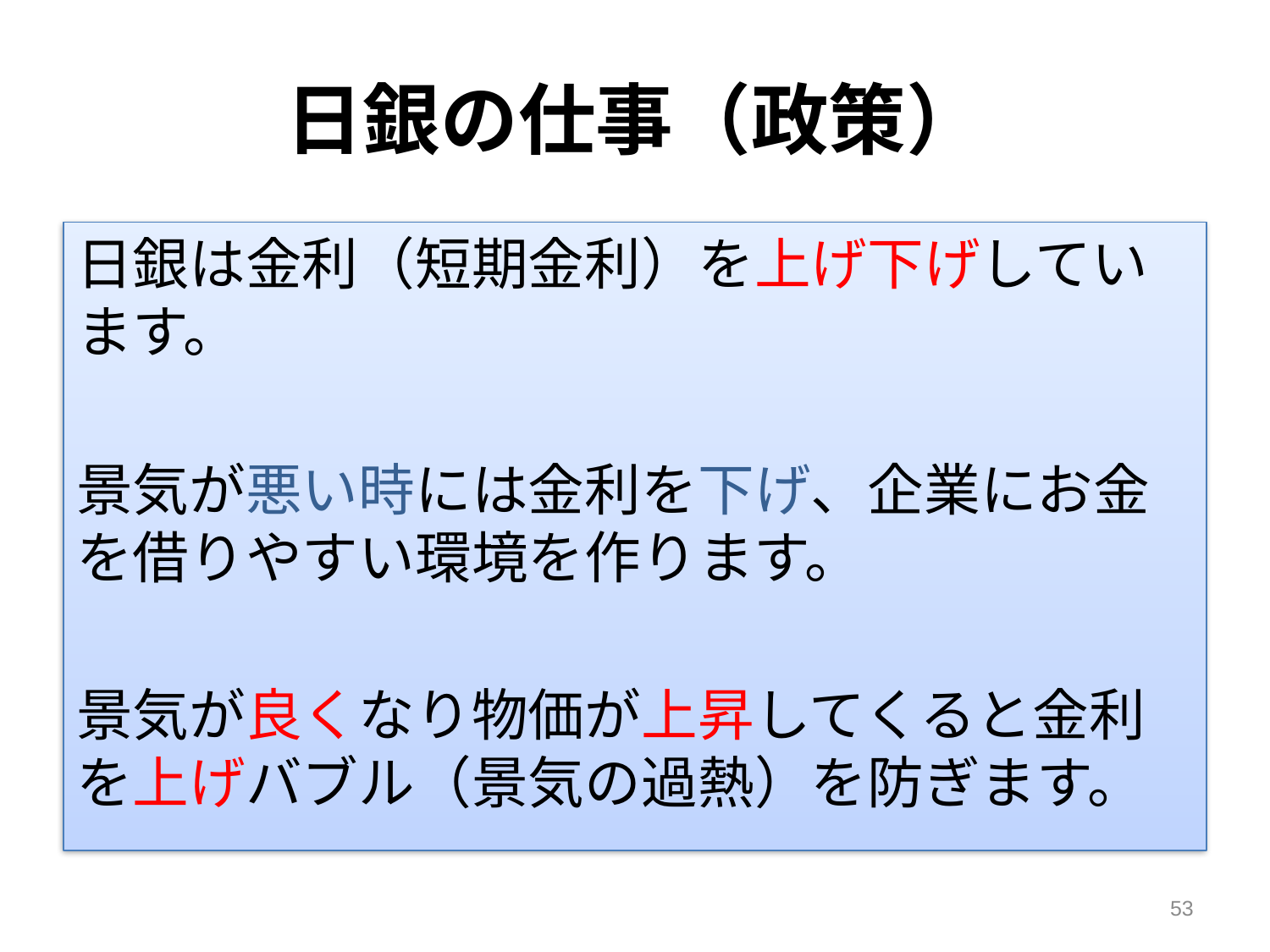

# 日銀の仕事（政策）
日銀は金利（短期金利）を上げ下げしています。

景気が悪い時には金利を下げ、企業にお金を借りやすい環境を作ります。

景気が良くなり物価が上昇してくると金利を上げバブル（景気の過熱）を防ぎます。
53